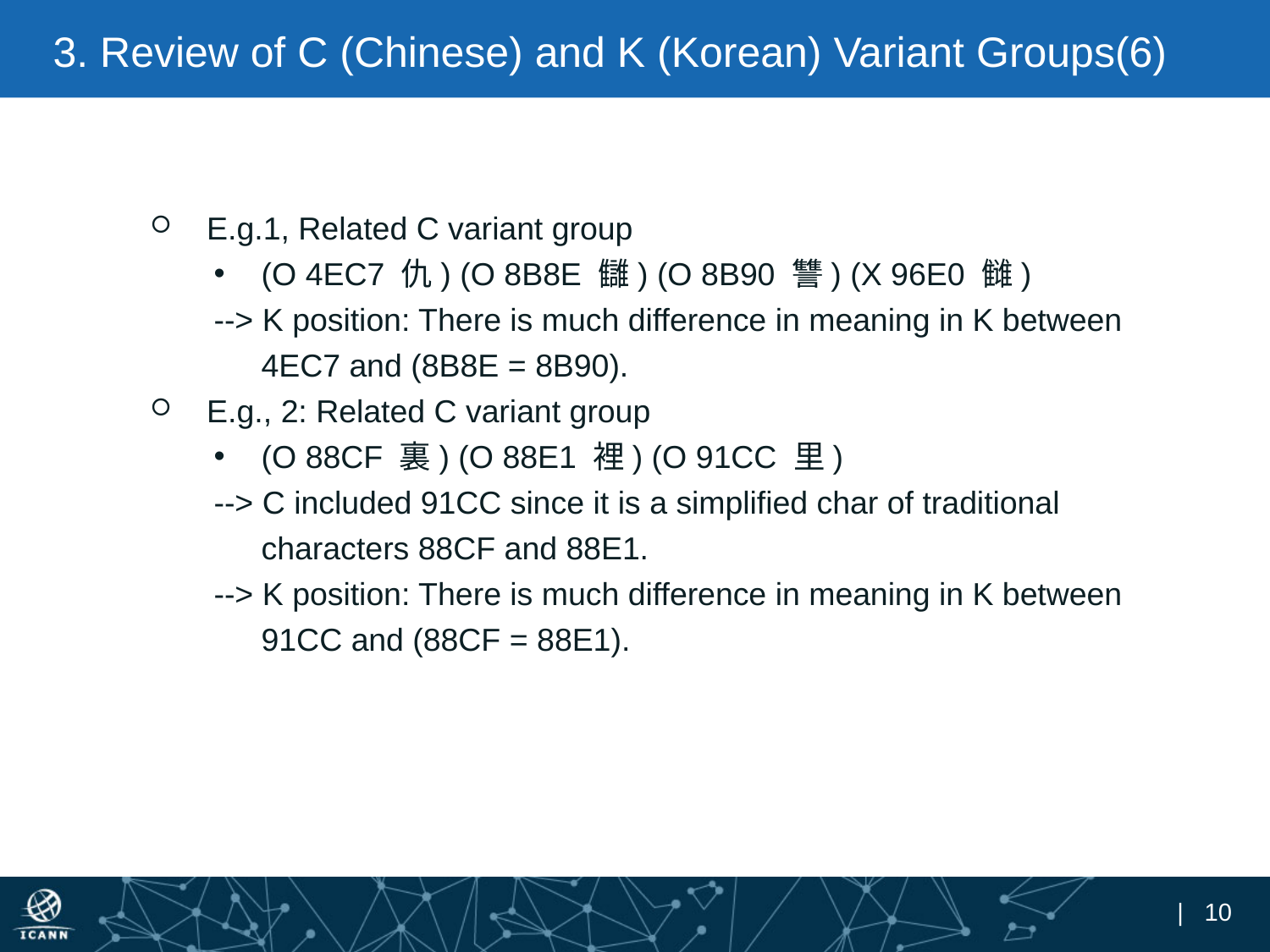

# 3. Review of C (Chinese) and K (Korean) Variant Groups(6)
 E.g.1, Related C variant group
(O 4EC7 仇) (O 8B8E 讎) (O 8B90 讐) (X 96E0 雠)
--> K position: There is much difference in meaning in K between 4EC7 and (8B8E = 8B90).
 E.g., 2: Related C variant group
(O 88CF 裏) (O 88E1 裡) (O 91CC 里)
--> C included 91CC since it is a simplified char of traditional characters 88CF and 88E1.
--> K position: There is much difference in meaning in K between 91CC and (88CF = 88E1).